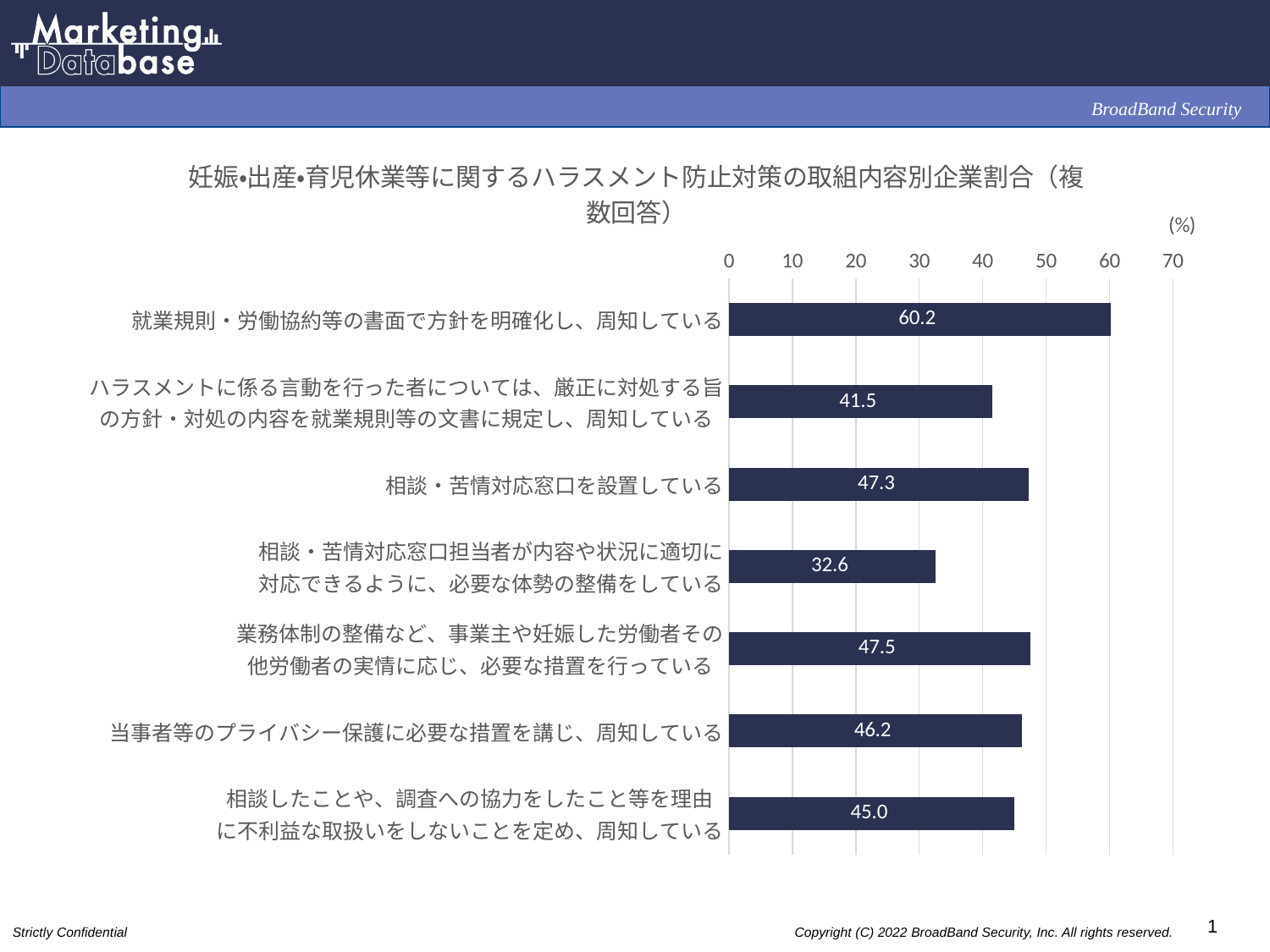

### Chart: 妊娠・出産・育児休業等に関するハラスメント防止対策の取組内容別企業割合（複数回答）

| Category |  |
|---|---|
| 就業規則・労働協約等の書面で方針を明確化し、周知している | 60.2 |
| ハラスメントに係る言動を行った者については、厳正に対処する旨
の方針・対処の内容を就業規則等の文書に規定し、周知している | 41.5 |
| 相談・苦情対応窓口を設置している | 47.3 |
| 相談・苦情対応窓口担当者が内容や状況に適切に
対応できるように、必要な体勢の整備をしている | 32.6 |
| 業務体制の整備など、事業主や妊娠した労働者その
他労働者の実情に応じ、必要な措置を行っている | 47.5 |
| 当事者等のプライバシー保護に必要な措置を講じ、周知している | 46.2 |
| 相談したことや、調査への協力をしたこと等を理由
に不利益な取扱いをしないことを定め、周知している | 45.0 |